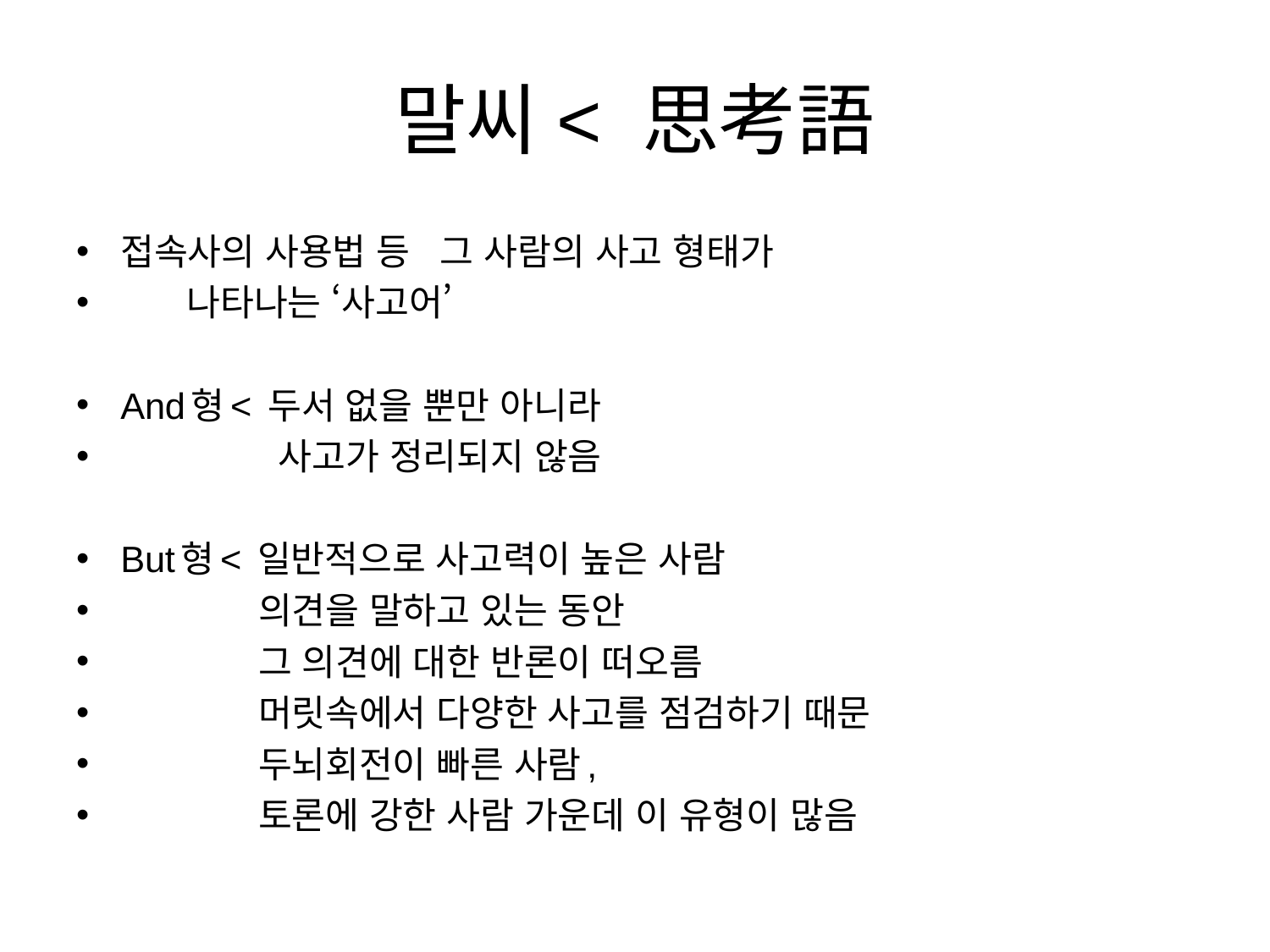

# 말씨< 思考語
접속사의 사용법 등   그 사람의 사고 형태가
      나타나는 ‘사고어’

And형< 두서 없을 뿐만 아니라
               사고가 정리되지 않음

But형< 일반적으로 사고력이 높은 사람
             의견을 말하고 있는 동안
             그 의견에 대한 반론이 떠오름
             머릿속에서 다양한 사고를 점검하기 때문
             두뇌회전이 빠른 사람,
             토론에 강한 사람 가운데 이 유형이 많음